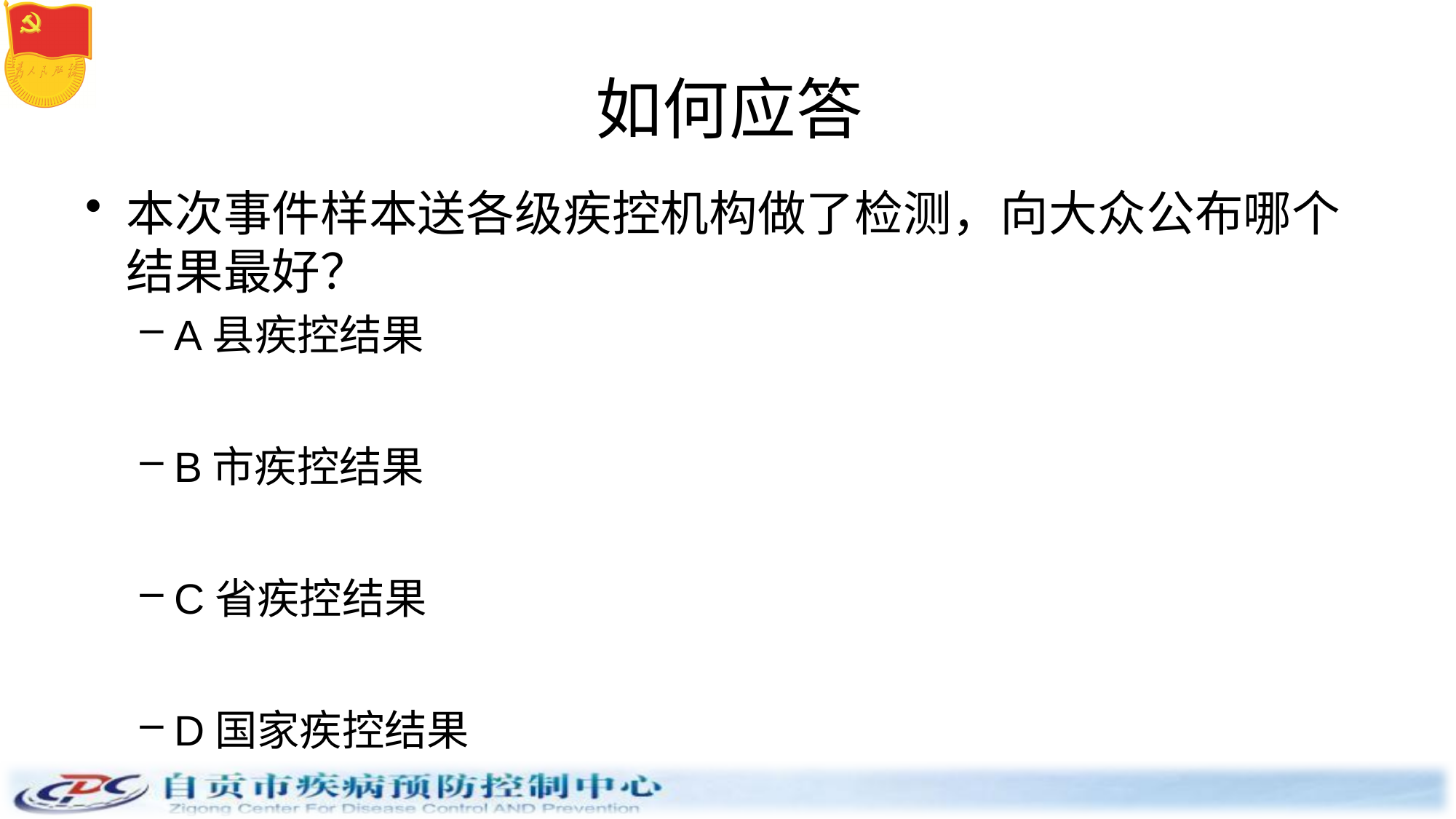

# 如何应答
本次事件样本送各级疾控机构做了检测，向大众公布哪个结果最好？
A县疾控结果

B市疾控结果

C省疾控结果

D国家疾控结果